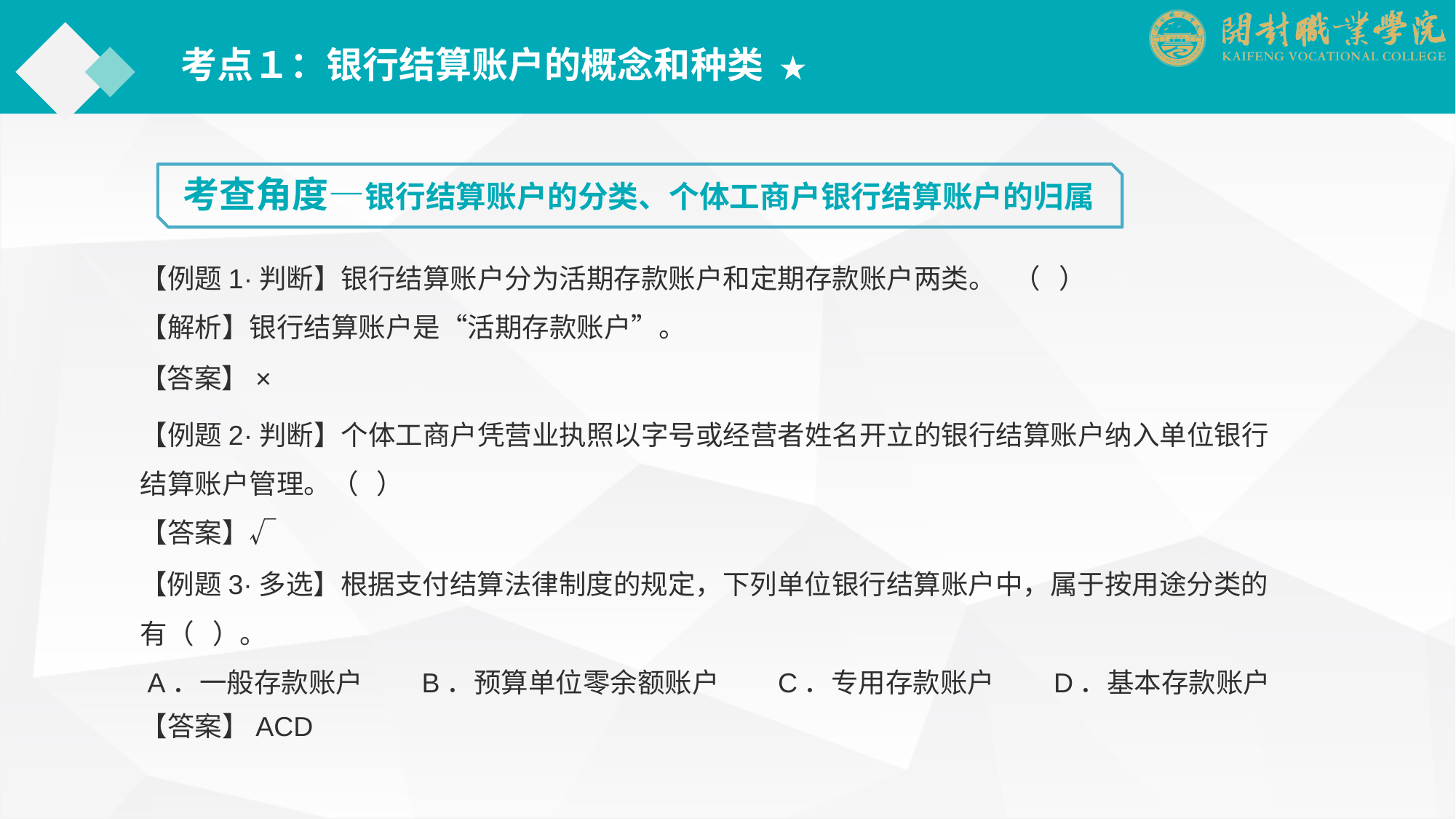

考点１：银行结算账户的概念和种类  ★
考查角度—银行结算账户的分类、个体工商户银行结算账户的归属

【例题1·判断】银行结算账户分为活期存款账户和定期存款账户两类。	（   ）
【解析】银行结算账户是“活期存款账户”。
【答案】×
【例题2·判断】个体工商户凭营业执照以字号或经营者姓名开立的银行结算账户纳入单位银行结算账户管理。（   ）
【答案】√
【例题3·多选】根据支付结算法律制度的规定，下列单位银行结算账户中，属于按用途分类的有（   ）。
 A．一般存款账户   　 B．预算单位零余额账户   　 C．专用存款账户    　D．基本存款账户
【答案】ACD